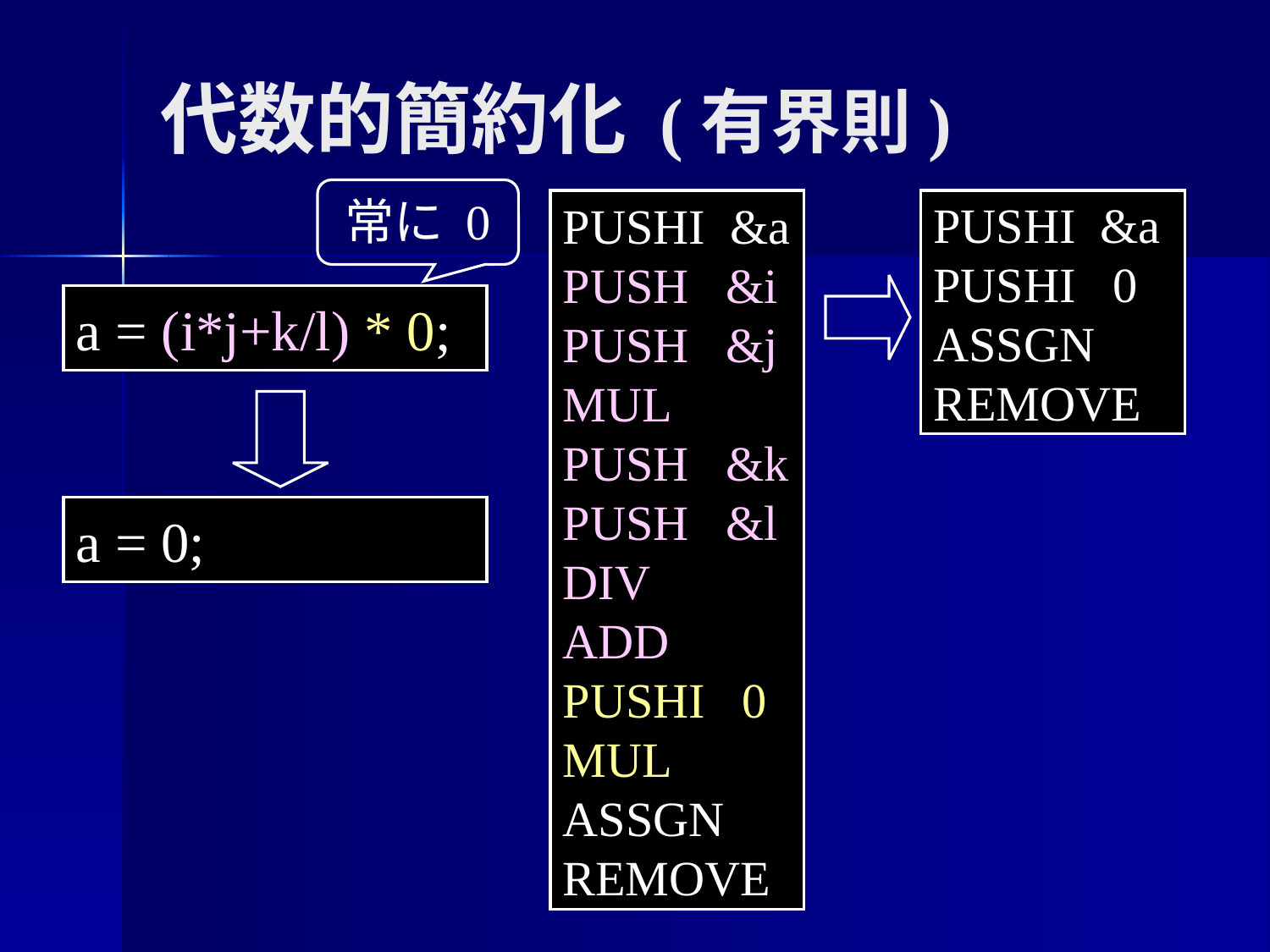

代数的簡約化 (有界則)
常に 0
PUSHI  &a
PUSH   &i
PUSH   &j
MUL
PUSH   &k
PUSH   &l
DIV
ADD
PUSHI   0
MUL
ASSGN
REMOVE
PUSHI  &a
PUSH   &i
PUSH   &j
MUL
PUSH   &k
PUSH   &l
DIV
ADD
PUSHI   0
MUL
ASSGN
REMOVE
PUSHI  &a
PUSHI   0
ASSGN
REMOVE

a = (i*j+k/l) * 0;

a = 0;